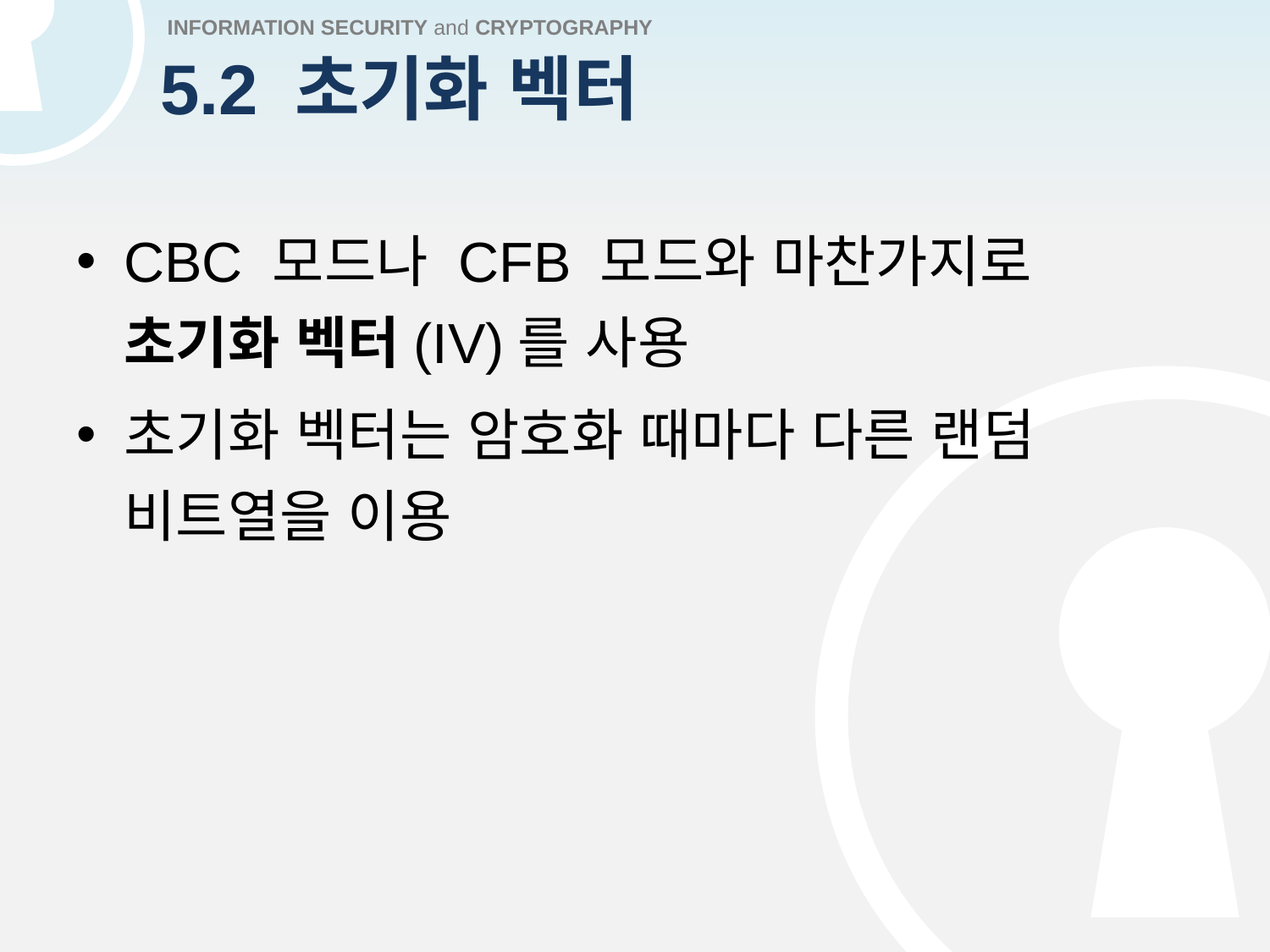

# 5.2 초기화 벡터
CBC 모드나 CFB 모드와 마찬가지로 초기화 벡터(IV)를 사용
초기화 벡터는 암호화 때마다 다른 랜덤 비트열을 이용